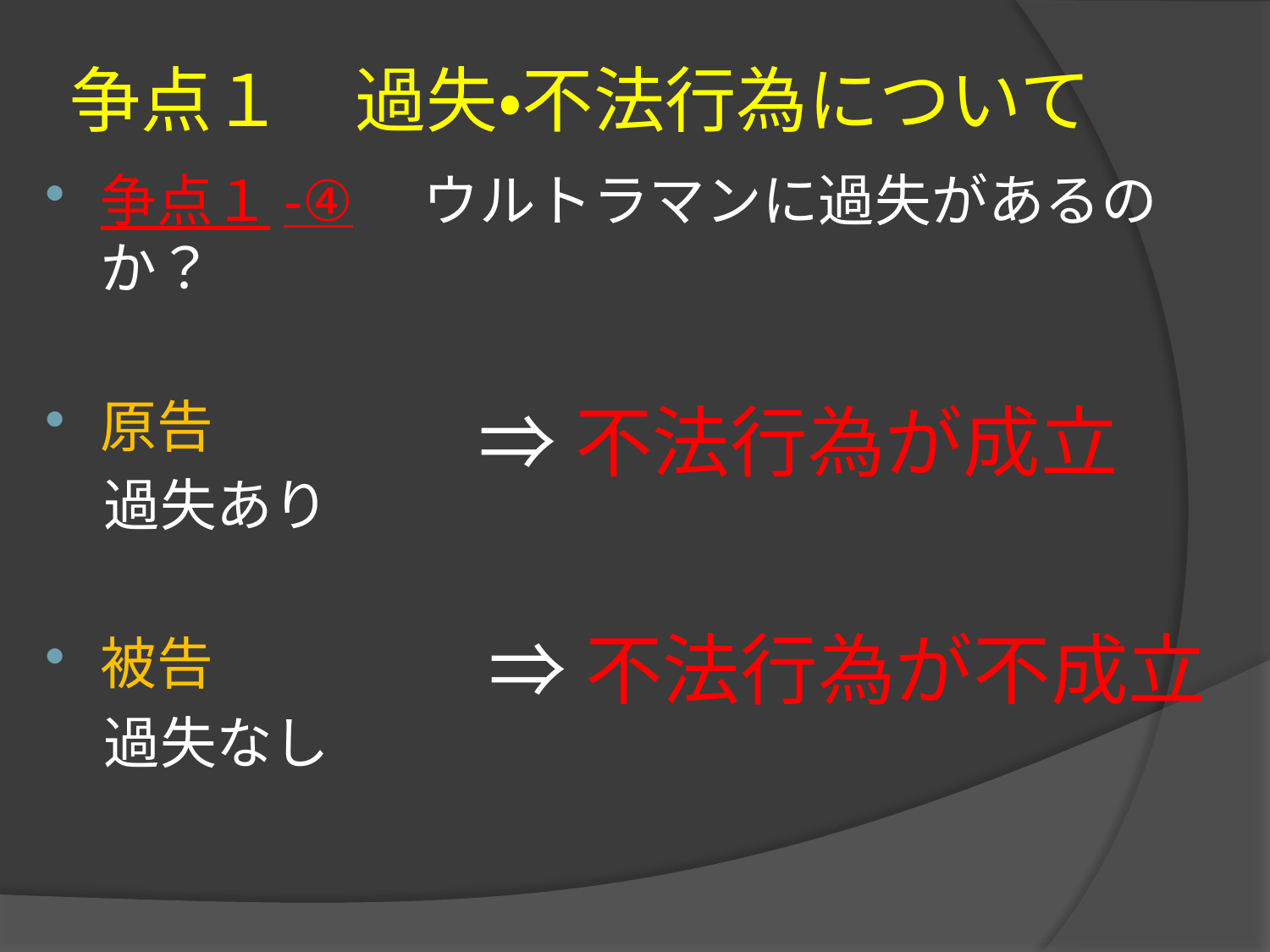

# 争点１　過失・不法行為について
争点１-④　ウルトラマンに過失があるのか？

原告
　過失あり

被告
　過失なし

⇒不法行為が成立
⇒不法行為が不成立